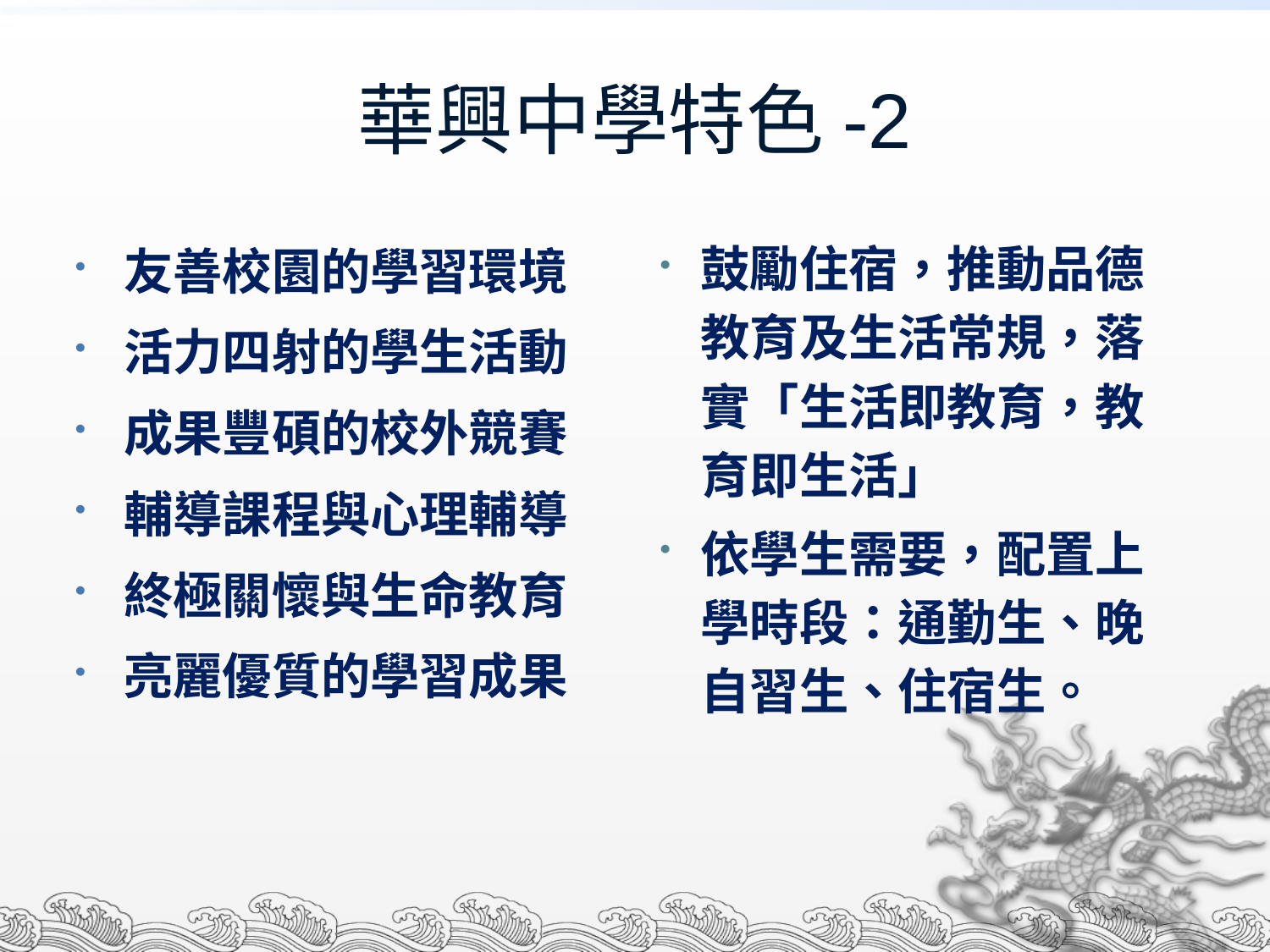

# 華興中學特色-2
友善校園的學習環境
活力四射的學生活動
成果豐碩的校外競賽
輔導課程與心理輔導
終極關懷與生命教育
亮麗優質的學習成果

鼓勵住宿，推動品德教育及生活常規，落實「生活即教育，教育即生活」
依學生需要，配置上學時段：通勤生、晚自習生、住宿生。